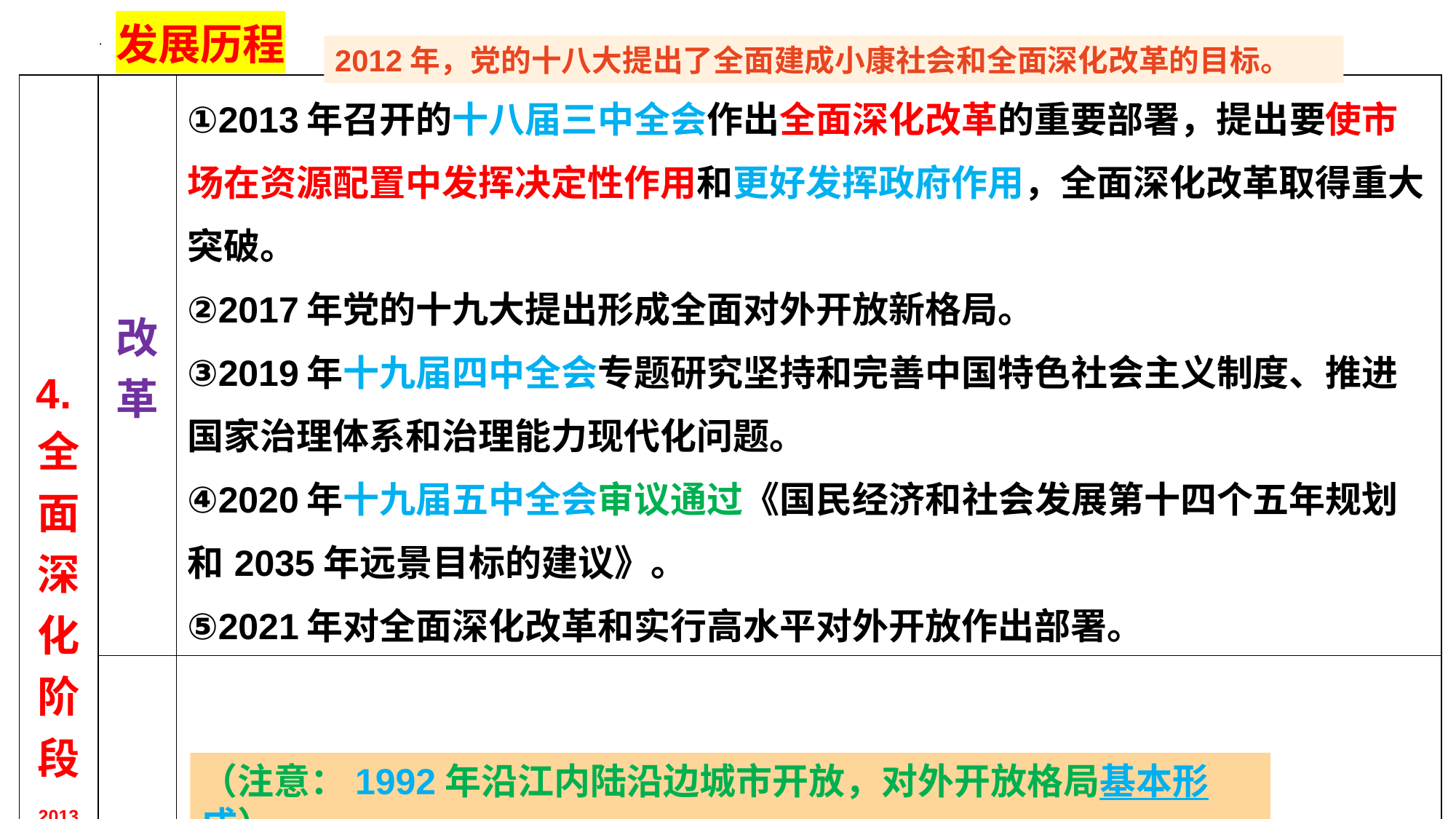

发展历程
2012年，党的十八大提出了全面建成小康社会和全面深化改革的目标。
| 4.全面深化阶段 2013 l l 至今 | 改革 | ①2013年召开的十八届三中全会作出全面深化改革的重要部署，提出要使市场在资源配置中发挥决定性作用和更好发挥政府作用，全面深化改革取得重大突破。 ②2017年党的十九大提出形成全面对外开放新格局。 ③2019年十九届四中全会专题研究坚持和完善中国特色社会主义制度、推进国家治理体系和治理能力现代化问题。 ④2020年十九届五中全会审议通过《国民经济和社会发展第十四个五年规划和2035年远景目标的建议》。 ⑤2021年对全面深化改革和实行高水平对外开放作出部署。 |
| --- | --- | --- |
|  | 开放 | ①2013年设立中国(上海)自由贸易试验区。（→2020年海南自贸港） ②2017年十九大提出形成全面对外开放新格局。 ③2021年对全面深化改革和实行高水平对外开放作出部署。 |
（注意：1992年沿江内陆沿边城市开放，对外开放格局基本形成）